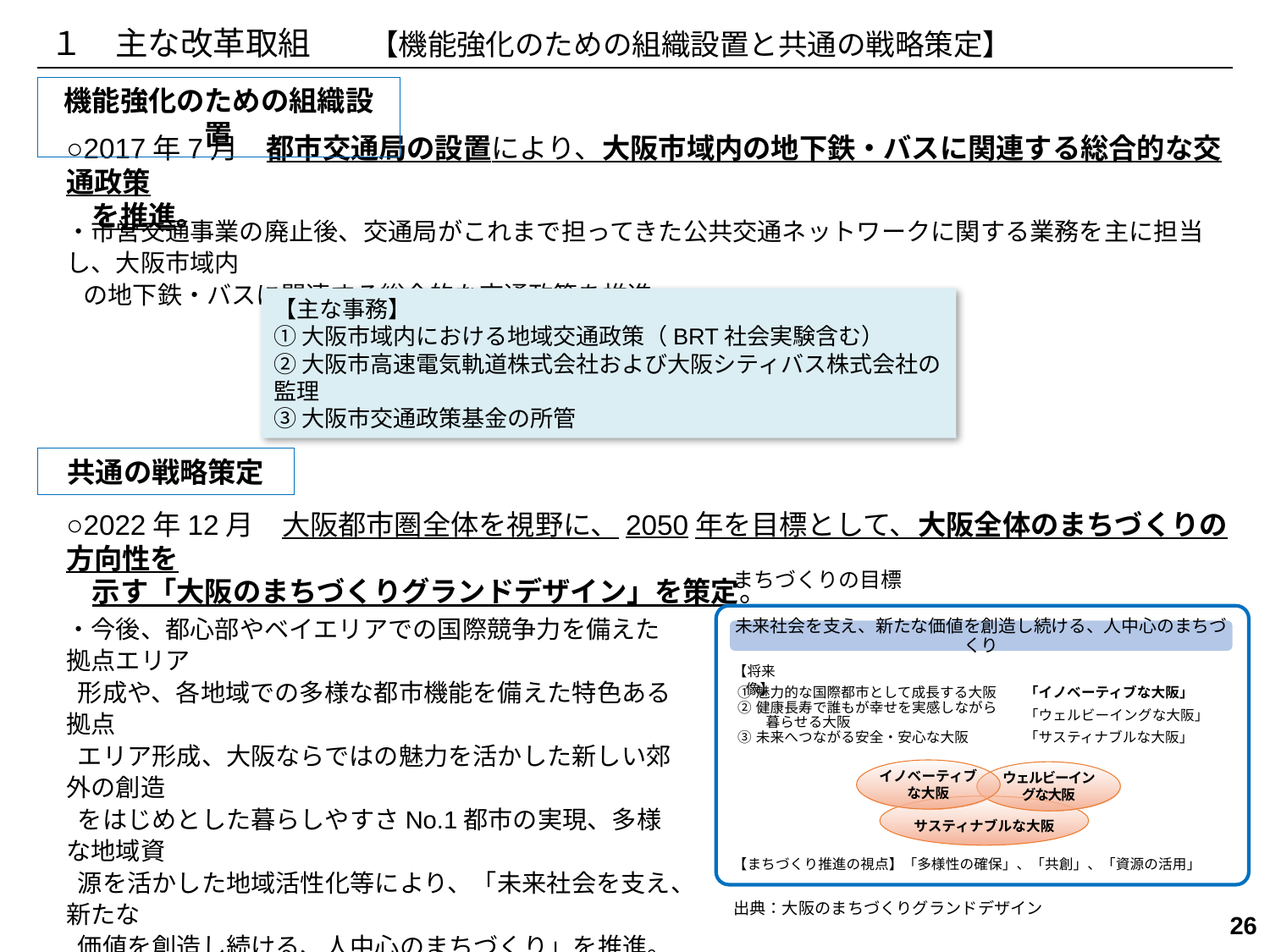

１　主な改革取組　　【機能強化のための組織設置と共通の戦略策定】
機能強化のための組織設置
○2017年7月　都市交通局の設置により、大阪市域内の地下鉄・バスに関連する総合的な交通政策
   を推進。
・市営交通事業の廃止後、交通局がこれまで担ってきた公共交通ネットワークに関する業務を主に担当し、大阪市域内
  の地下鉄・バスに関連する総合的な交通政策を推進。
【主な事務】
➀大阪市域内における地域交通政策（BRT社会実験含む）
➁大阪市高速電気軌道株式会社および大阪シティバス株式会社の監理
③大阪市交通政策基金の所管
共通の戦略策定
○2022年12月　大阪都市圏全体を視野に、2050年を目標として、大阪全体のまちづくりの方向性を
   示す「大阪のまちづくりグランドデザイン」を策定。
まちづくりの目標
・今後、都心部やベイエリアでの国際競争力を備えた拠点エリア
 形成や、各地域での多様な都市機能を備えた特色ある拠点
 エリア形成、大阪ならではの魅力を活かした新しい郊外の創造
 をはじめとした暮らしやすさNo.1都市の実現、多様な地域資
 源を活かした地域活性化等により、「未来社会を支え、新たな
 価値を創造し続ける、人中心のまちづくり」を推進。

・このグランドデザインを羅針盤として、民間の活力を最大限引
 き出しながら、多様な主体が一体となって大阪全体のまちづくり
 を推進し、便利で住みやすく、そして成長する大阪をめざす。

未来社会を支え、新たな価値を創造し続ける、人中心のまちづくり
【将来像】
| ①魅力的な国際都市として成長する大阪 | 「イノベーティブな大阪」 |
| --- | --- |
| ②健康長寿で誰もが幸せを実感しながら 　　暮らせる大阪 | 「ウェルビーイングな大阪」 |
| ③未来へつながる安全・安心な大阪 | 「サスティナブルな大阪」 |
イノベーティブな大阪
ウェルビーイングな大阪
サスティナブルな大阪
【まちづくり推進の視点】「多様性の確保」、「共創」、「資源の活用」
出典：大阪のまちづくりグランドデザイン
26